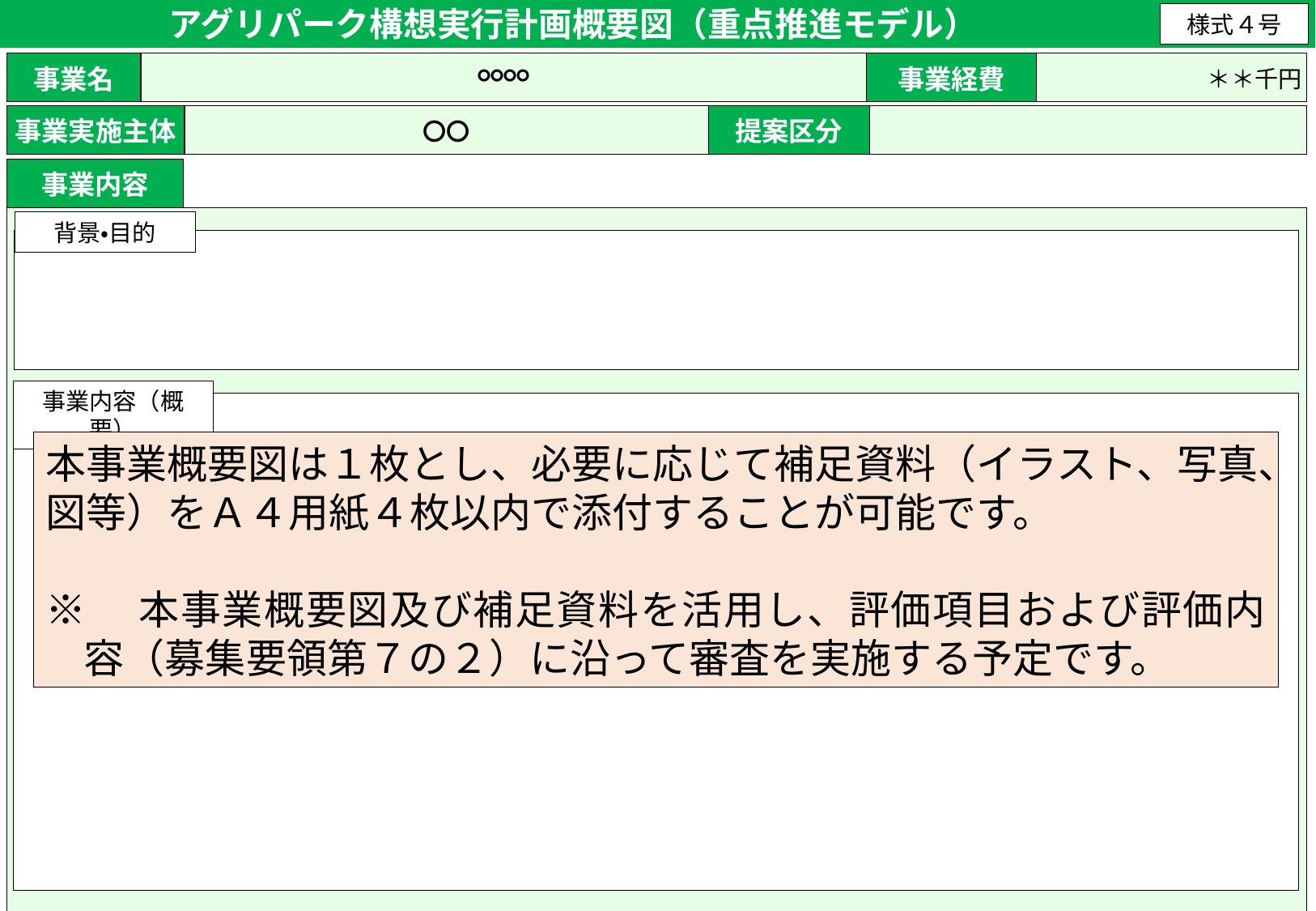

# アグリパーク構想実行計画概要図（重点推進モデル）
様式４号
| 事業名 | ○○○○ | 事業経費 | ＊＊千円 |
| --- | --- | --- | --- |
| 事業実施主体 | 〇〇 | 提案区分 |  |
| --- | --- | --- | --- |
| 事業内容 |  |
| --- | --- |
|  |  |
背景・目的

事業内容（概要）

本事業概要図は１枚とし、必要に応じて補足資料（イラスト、写真、図等）をＡ４用紙４枚以内で添付することが可能です。

※　本事業概要図及び補足資料を活用し、評価項目および評価内容（募集要領第７の２）に沿って審査を実施する予定です。